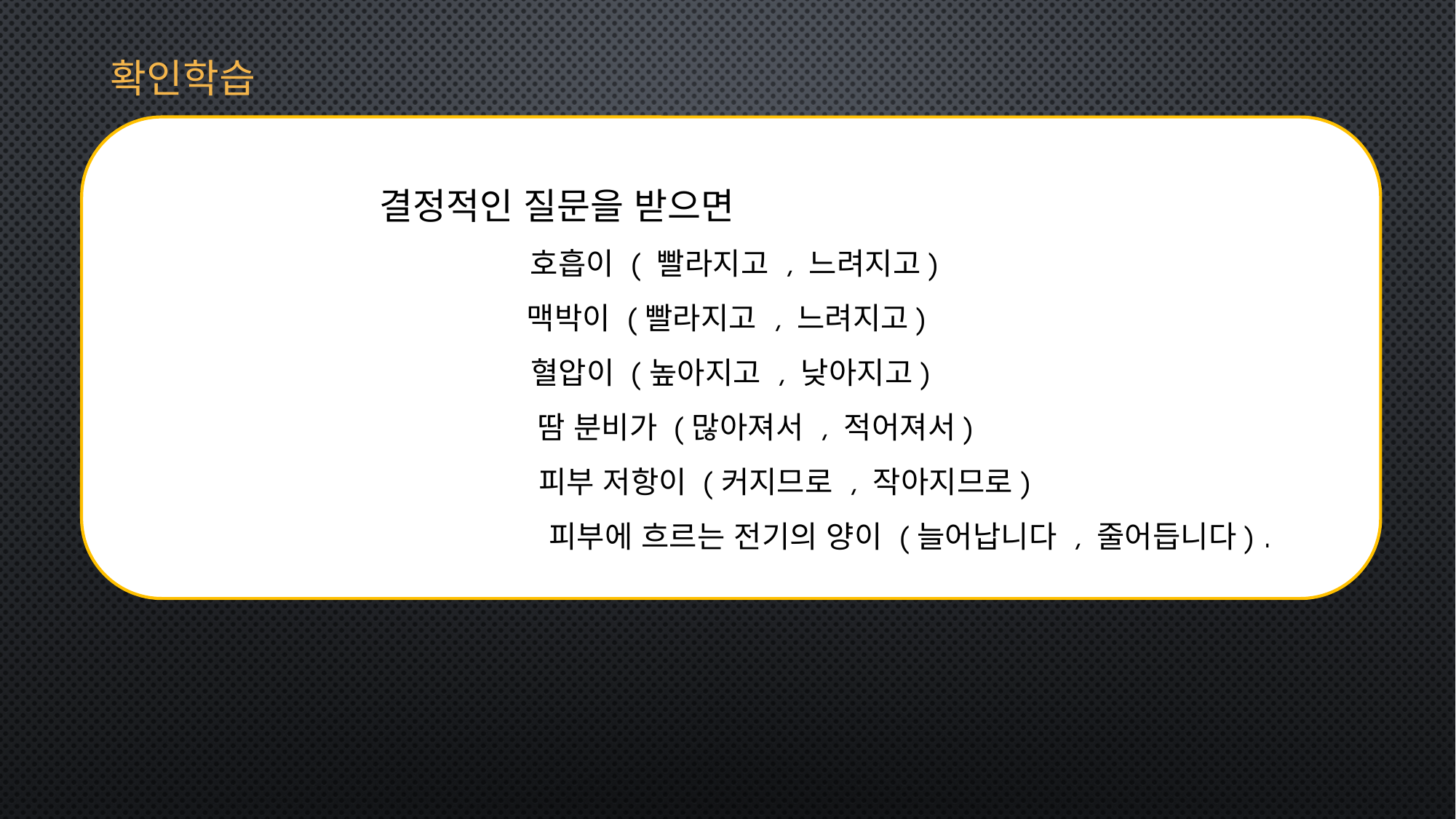

확인학습
                         결정적인 질문을 받으면
 호흡이 ( 빨라지고 , 느려지고)
맥박이 (빨라지고 , 느려지고)
혈압이 (높아지고 , 낮아지고)
     땀 분비가 (많아져서 , 적어져서)
            피부 저항이 (커지므로 , 작아지므로)
                                          피부에 흐르는 전기의 양이 (늘어납니다 , 줄어듭니다) .